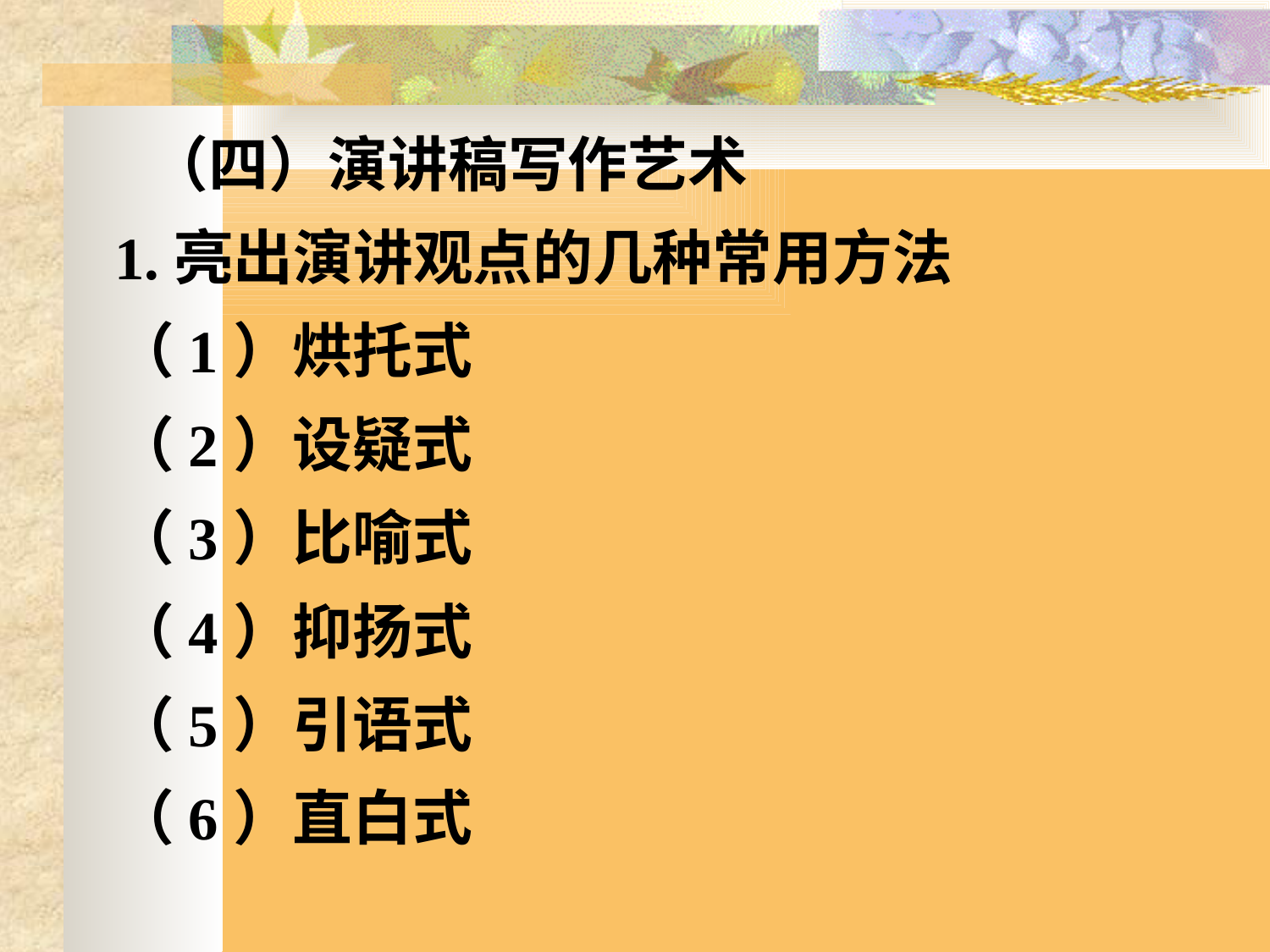

（四）演讲稿写作艺术
1.亮出演讲观点的几种常用方法
（1）烘托式
（2）设疑式
（3）比喻式
（4）抑扬式
（5）引语式
（6）直白式